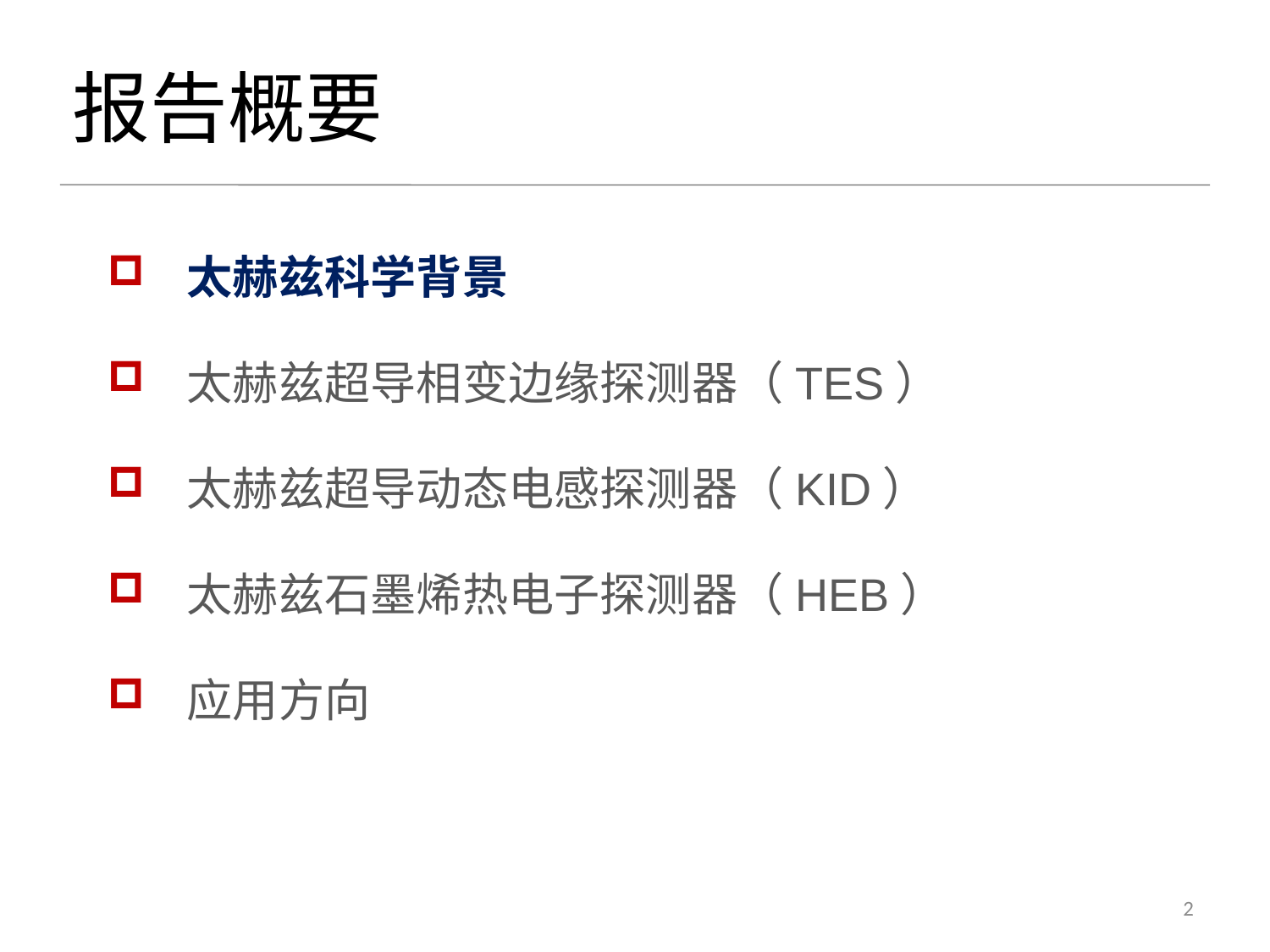

# 报告概要
太赫兹科学背景
太赫兹超导相变边缘探测器（TES）
太赫兹超导动态电感探测器（KID）
太赫兹石墨烯热电子探测器（HEB）
应用方向
2